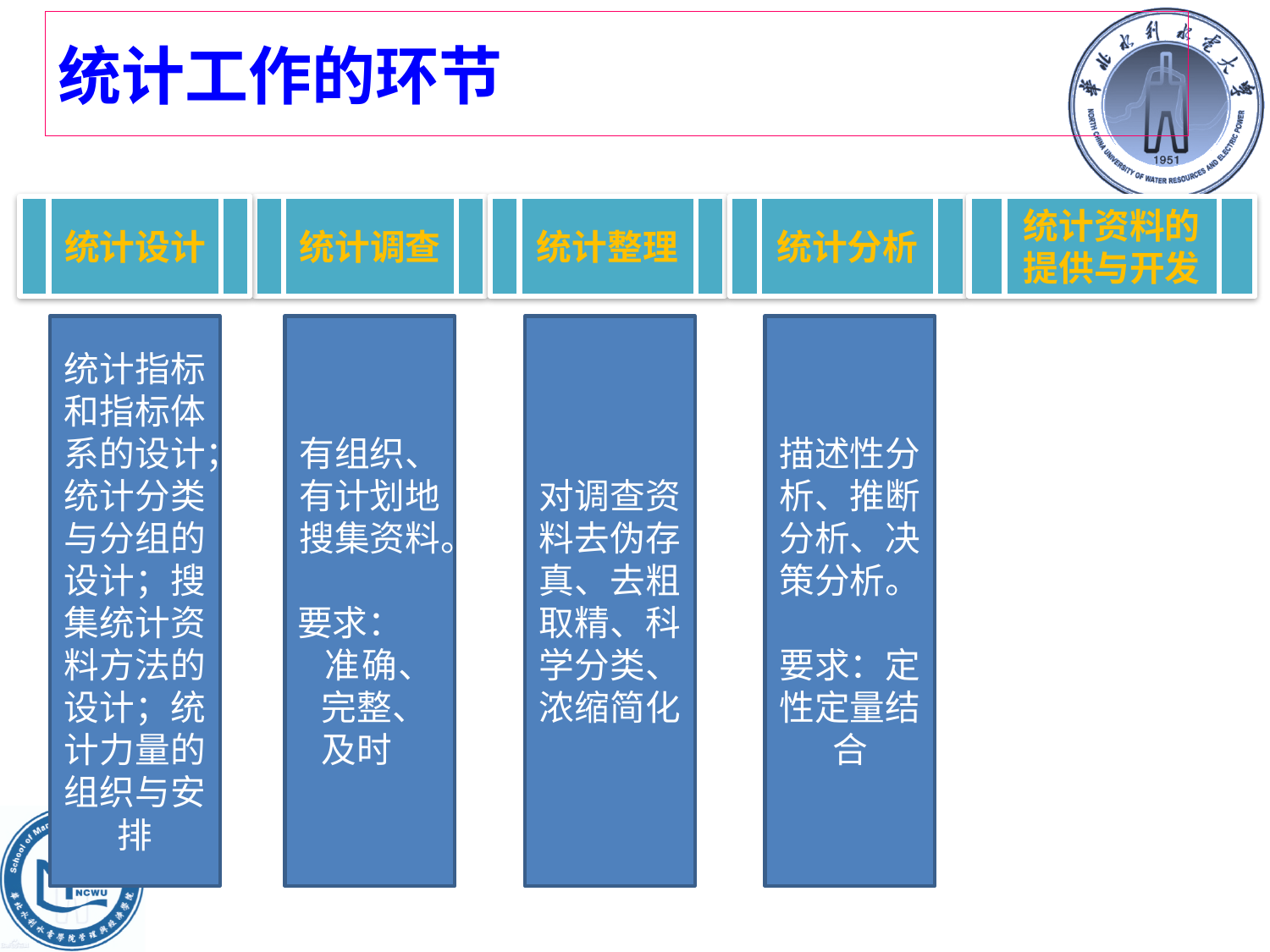

# 统计工作的环节
统计设计
统计调查
统计整理
统计分析
统计资料的提供与开发
统计指标和指标体系的设计；统计分类与分组的设计；搜集统计资料方法的设计；统计力量的组织与安排
有组织、有计划地搜集资料。

要求：
  准确、
  完整、
  及时
对调查资料去伪存真、去粗取精、科学分类、浓缩简化
描述性分析、推断分析、决策分析。

要求：定性定量结合